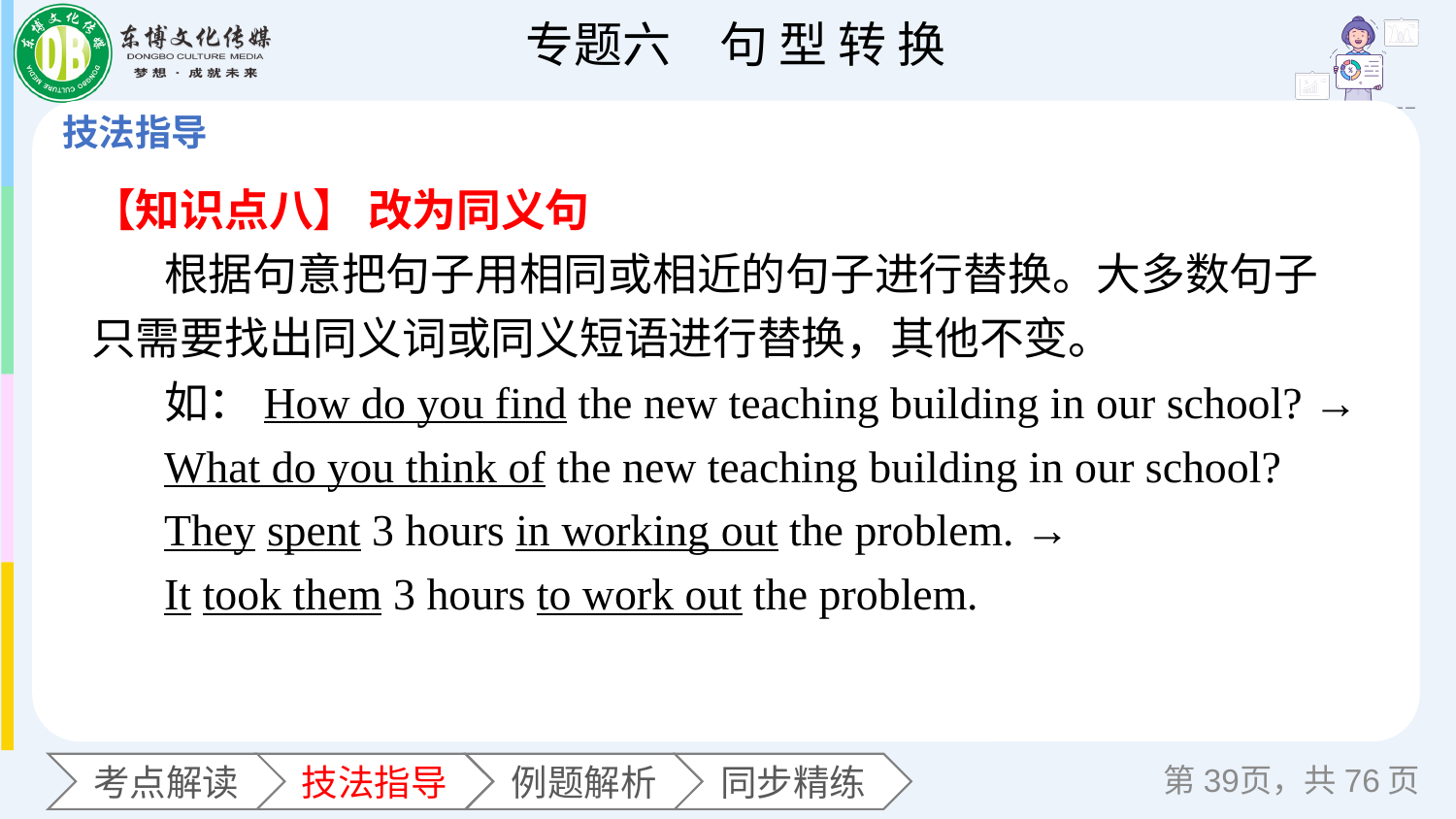

【知识点八】 改为同义句
根据句意把句子用相同或相近的句子进行替换。大多数句子只需要找出同义词或同义短语进行替换，其他不变。
如：How do you find the new teaching building in our school? →
What do you think of the new teaching building in our school?
They spent 3 hours in working out the problem. →
It took them 3 hours to work out the problem.
第39页，共76页